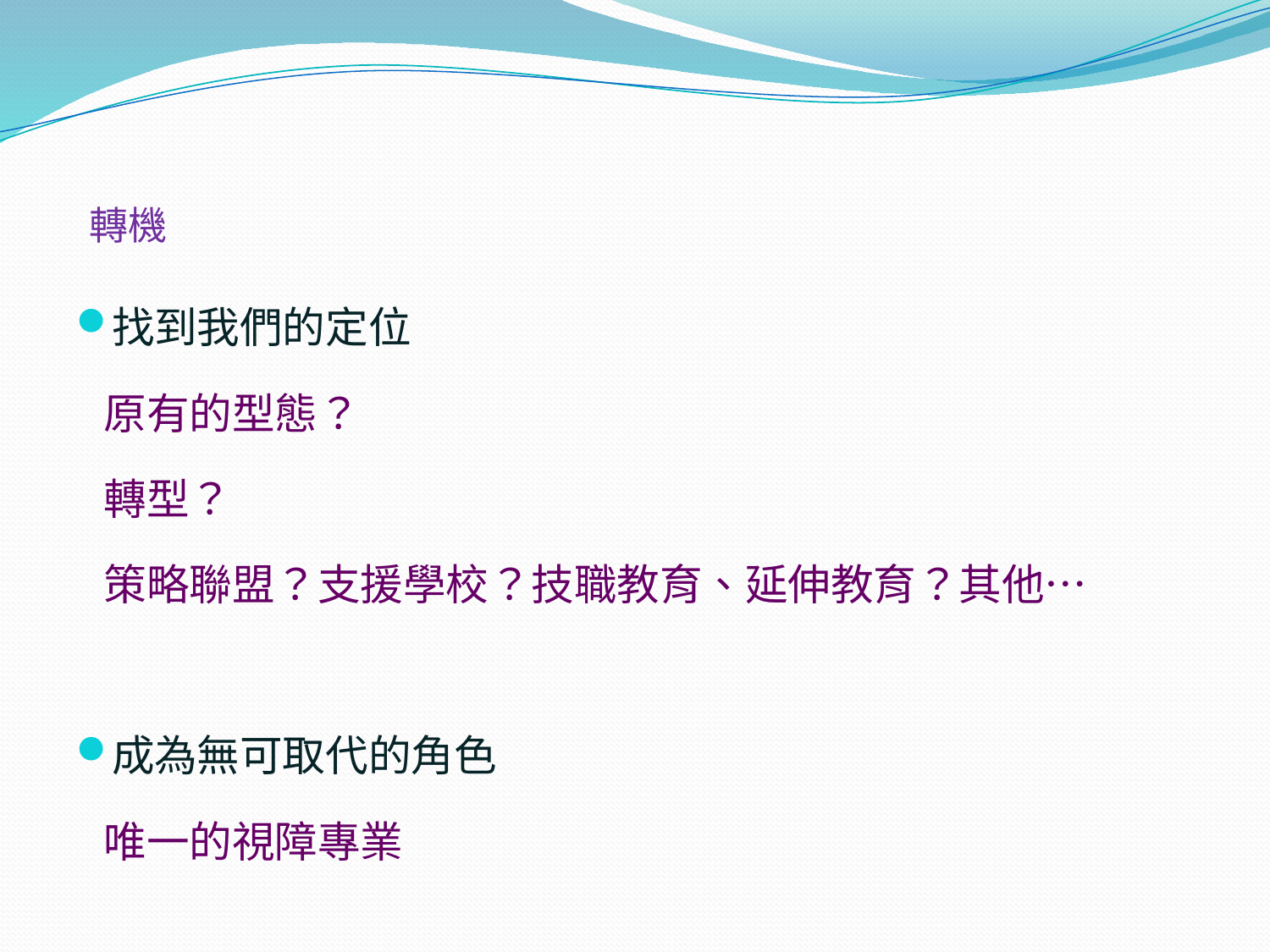

# 轉機
找到我們的定位
  原有的型態？
  轉型？
  策略聯盟？支援學校？技職教育、延伸教育？其他…

成為無可取代的角色
  唯一的視障專業